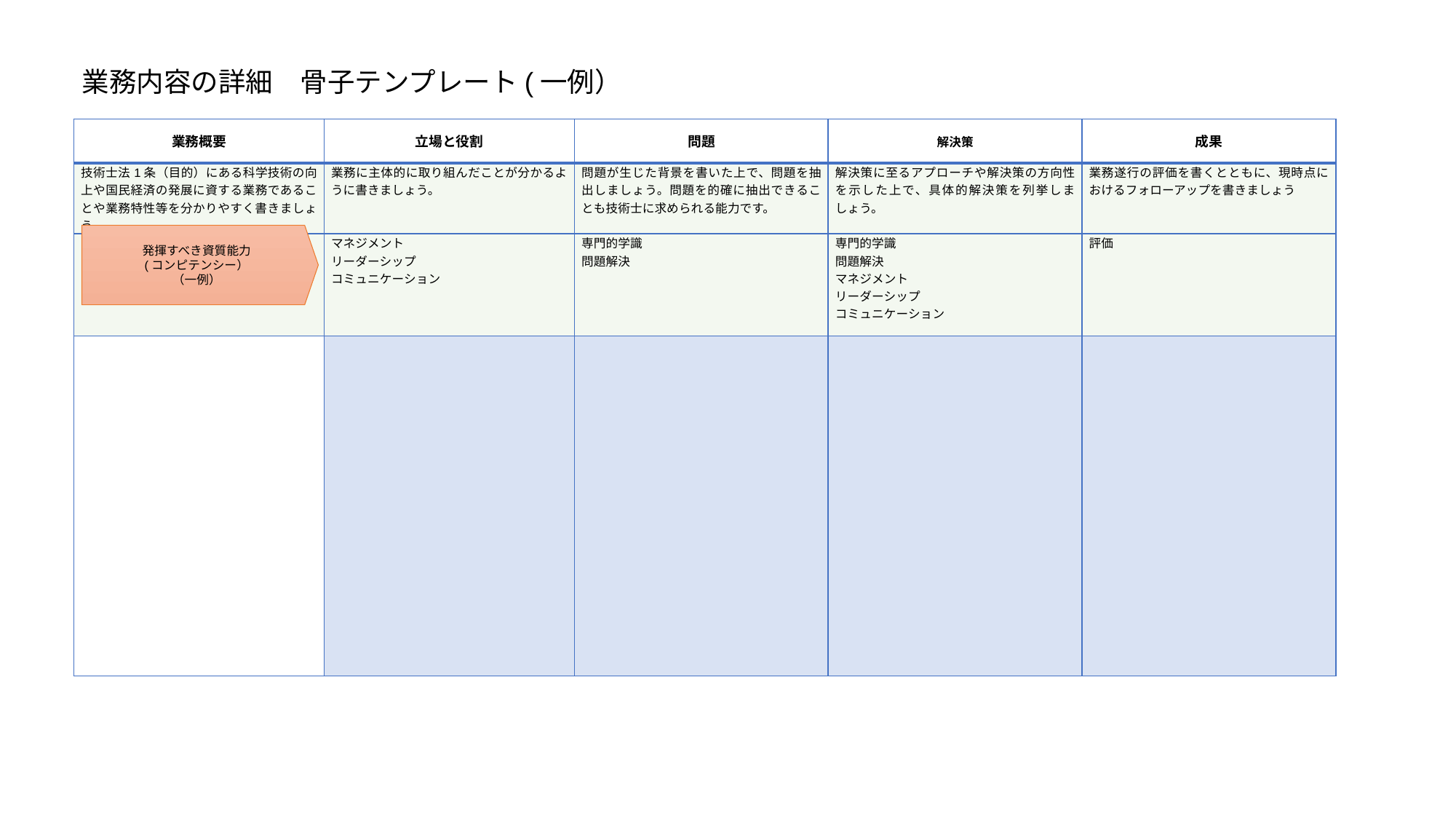

業務内容の詳細　骨子テンプレート(一例）
| 業務概要 | 立場と役割 | 問題 | 解決策 | 成果 |
| --- | --- | --- | --- | --- |
| 技術士法1条（目的）にある科学技術の向上や国民経済の発展に資する業務であることや業務特性等を分かりやすく書きましょう。 | 業務に主体的に取り組んだことが分かるように書きましょう。 | 問題が生じた背景を書いた上で、問題を抽出しましょう。問題を的確に抽出できることも技術士に求められる能力です。 | 解決策に至るアプローチや解決策の方向性を示した上で、具体的解決策を列挙しましょう。 | 業務遂行の評価を書くとともに、現時点におけるフォローアップを書きましょう |
|  | マネジメント リーダーシップ コミュニケーション | 専門的学識 問題解決 | 専門的学識 問題解決 マネジメント リーダーシップ コミュニケーション | 評価 |
|  |  |  |  |  |
発揮すべき資質能力
(コンピテンシー）
（一例）